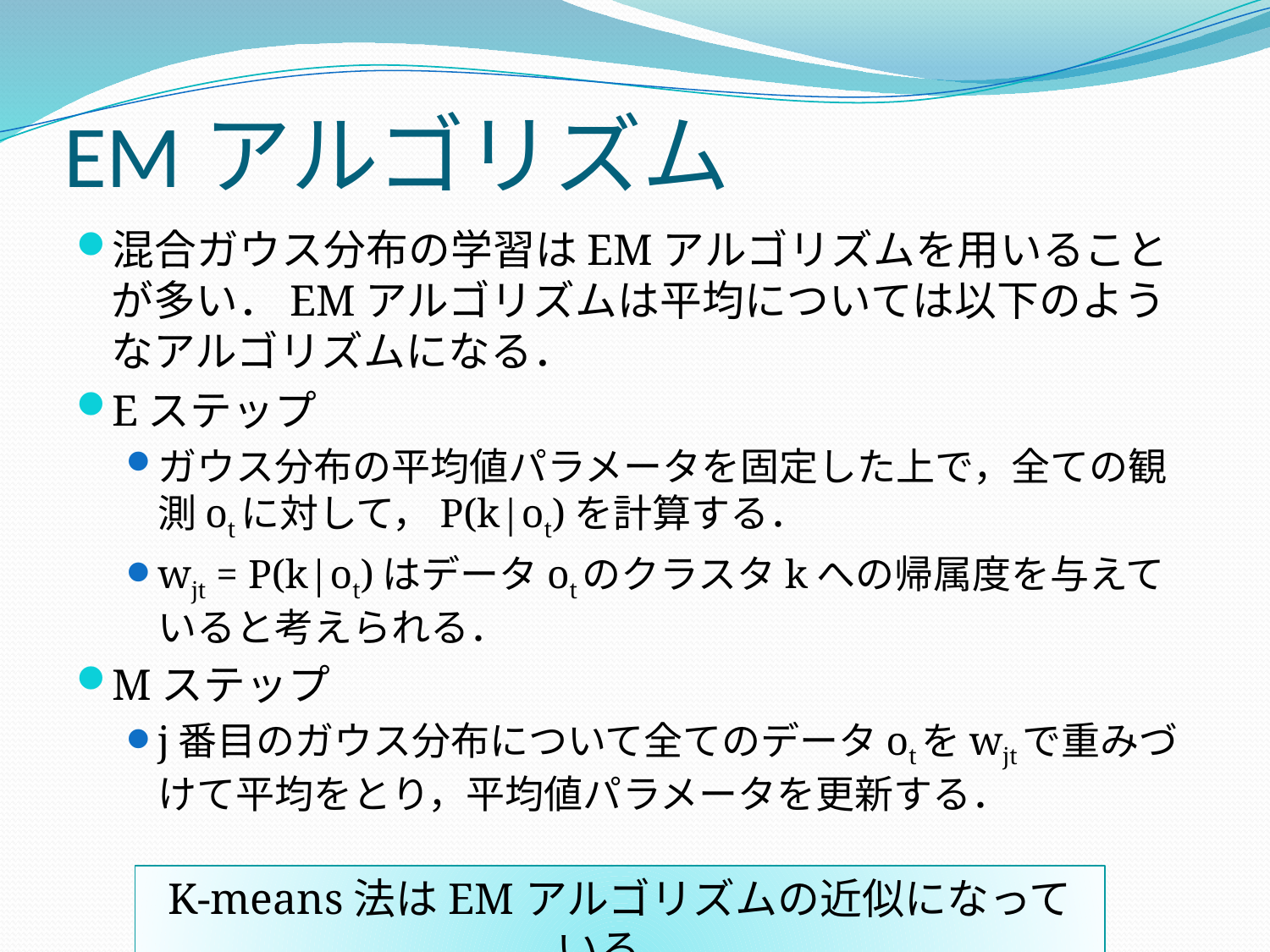

# EMアルゴリズム
混合ガウス分布の学習はEMアルゴリズムを用いることが多い．EMアルゴリズムは平均については以下のようなアルゴリズムになる．
Eステップ
ガウス分布の平均値パラメータを固定した上で，全ての観測otに対して，P(k|ot)を計算する．
wjt = P(k|ot)はデータotのクラスタkへの帰属度を与えていると考えられる．
Mステップ
j番目のガウス分布について全てのデータotをwjtで重みづけて平均をとり，平均値パラメータを更新する．
K-means法はEMアルゴリズムの近似になっている．